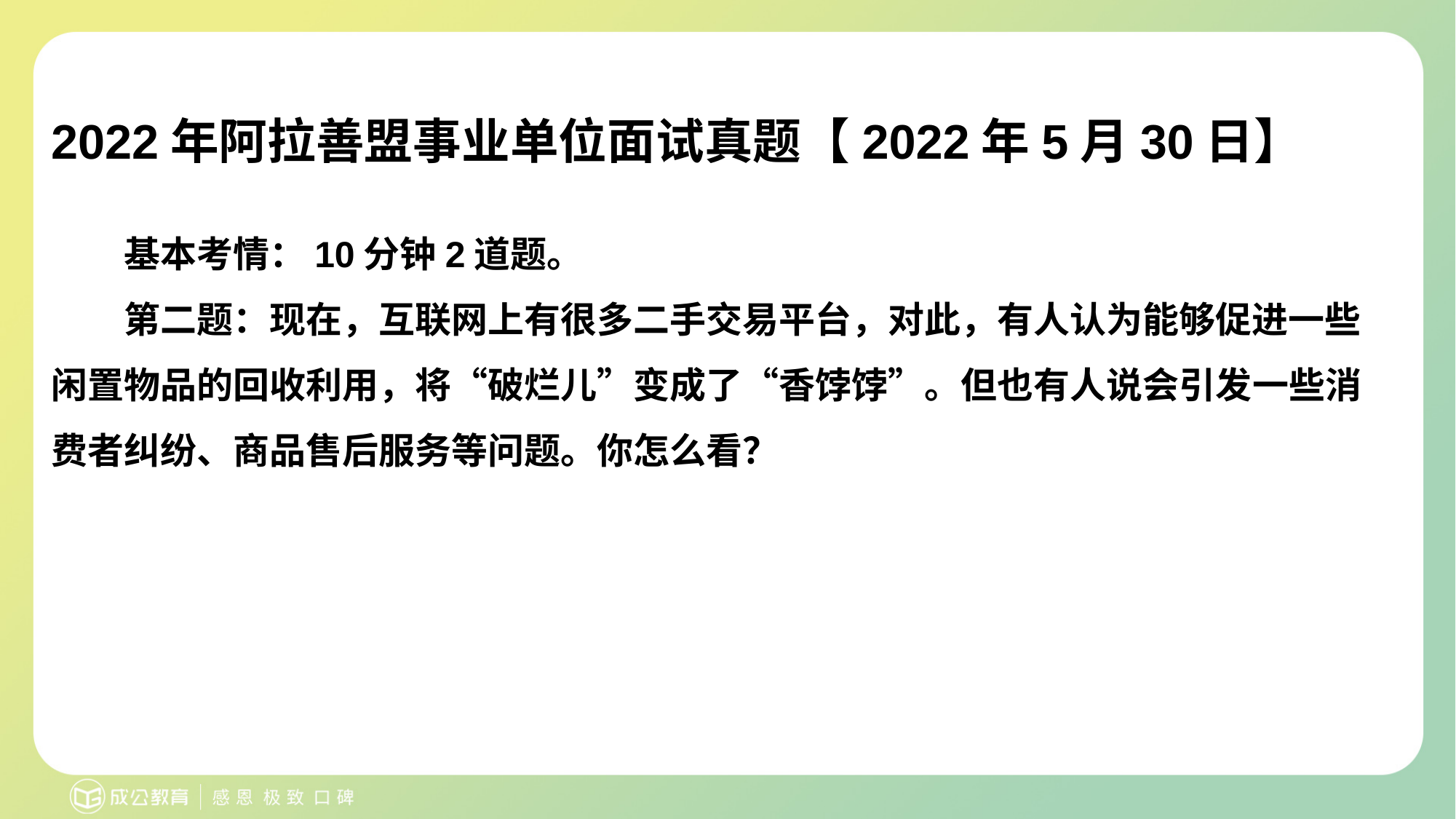

# 2022年阿拉善盟事业单位面试真题【2022年5月30日】

基本考情：10分钟2道题。
第二题：现在，互联网上有很多二手交易平台，对此，有人认为能够促进一些闲置物品的回收利用，将“破烂儿”变成了“香饽饽”。但也有人说会引发一些消费者纠纷、商品售后服务等问题。你怎么看？